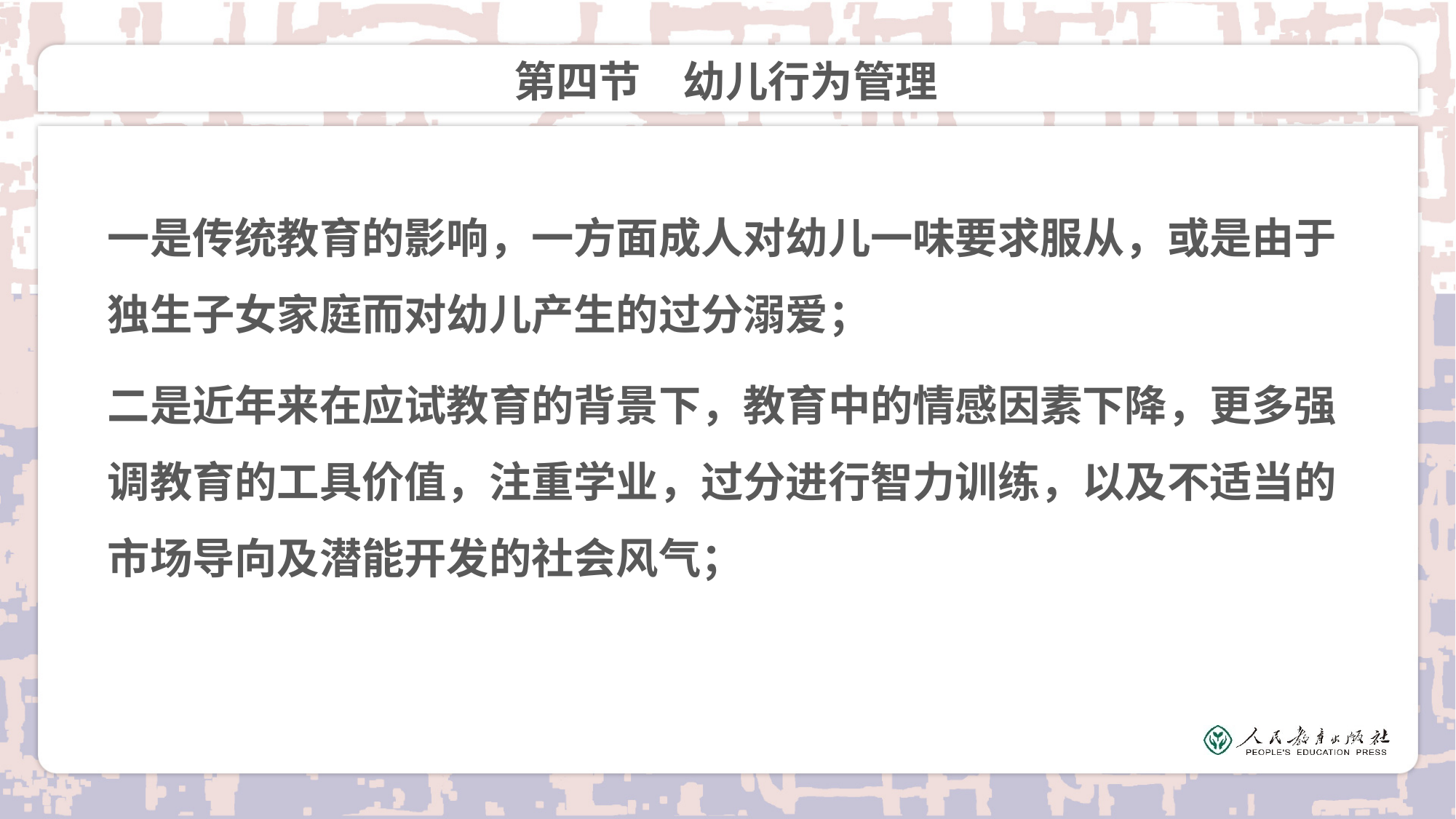

# 第四节　幼儿行为管理
一是传统教育的影响，一方面成人对幼儿一味要求服从，或是由于独生子女家庭而对幼儿产生的过分溺爱；
二是近年来在应试教育的背景下，教育中的情感因素下降，更多强调教育的工具价值，注重学业，过分进行智力训练，以及不适当的市场导向及潜能开发的社会风气；